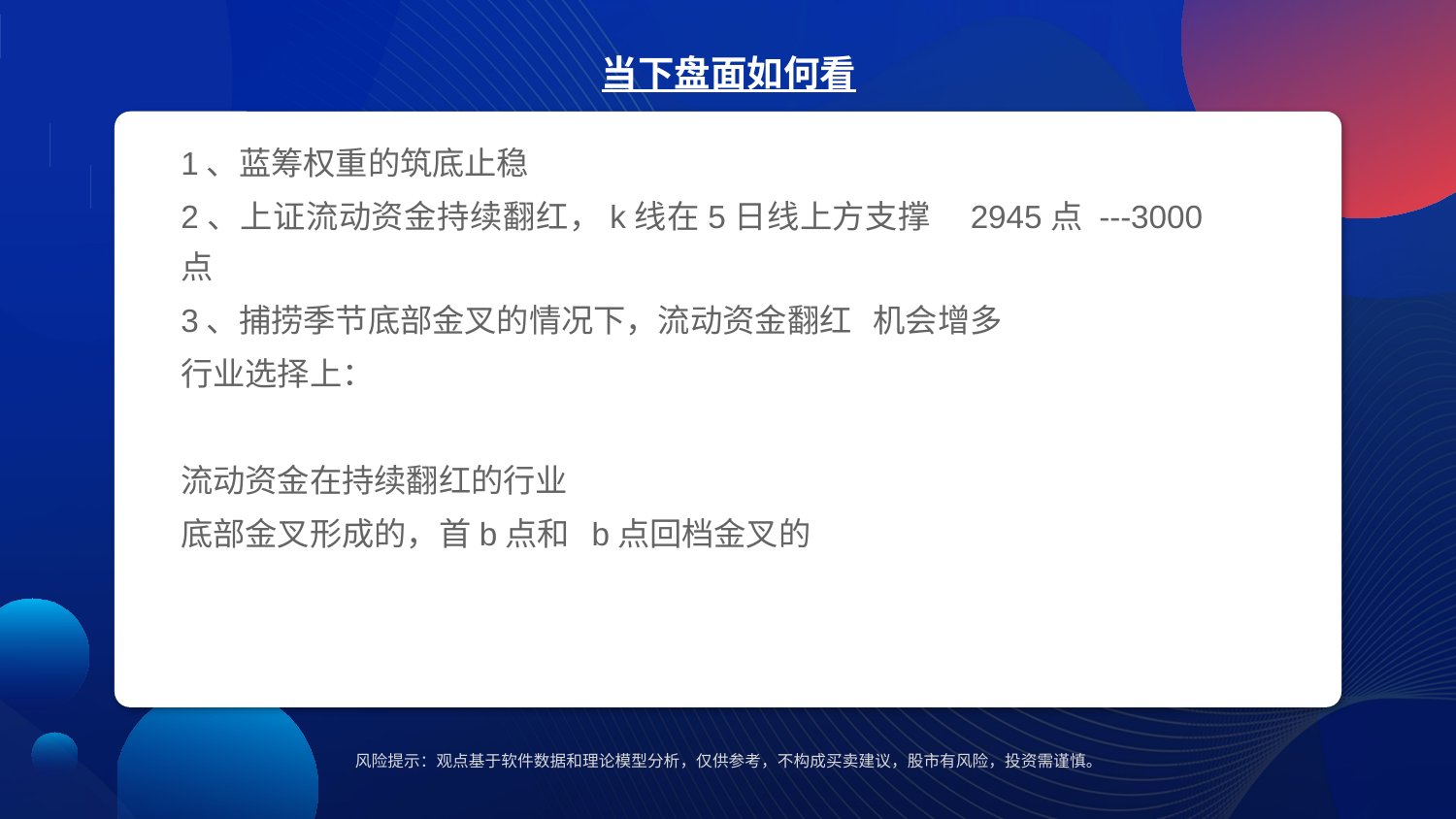

当下盘面如何看

1、蓝筹权重的筑底止稳
2、上证流动资金持续翻红，k线在5日线上方支撑    2945点 ---3000点
3、捕捞季节底部金叉的情况下，流动资金翻红   机会增多
行业选择上：

流动资金在持续翻红的行业
底部金叉形成的，首b点和  b点回档金叉的